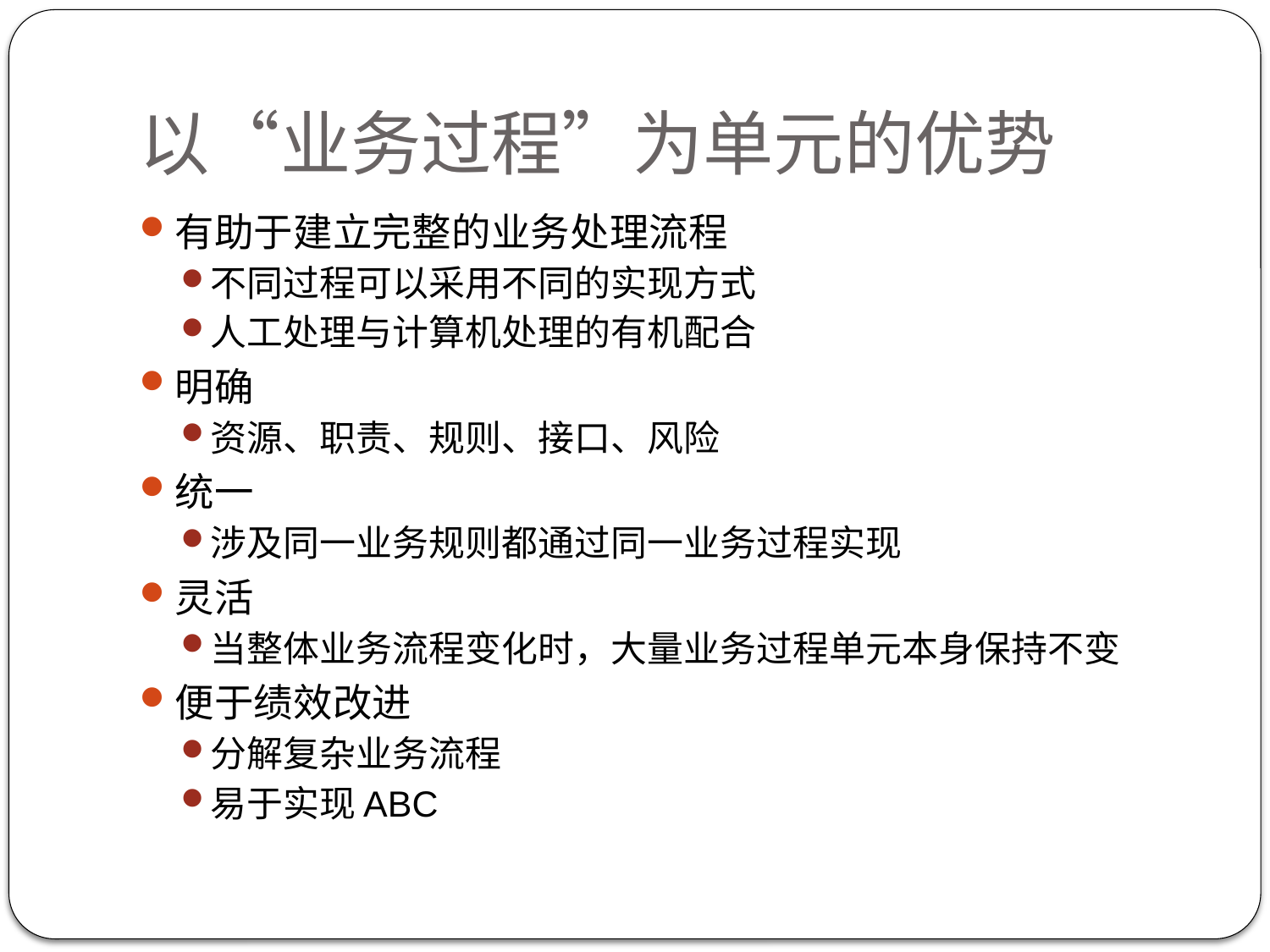

# 以“业务过程”为单元的优势
有助于建立完整的业务处理流程
不同过程可以采用不同的实现方式
人工处理与计算机处理的有机配合
明确
资源、职责、规则、接口、风险
统一
涉及同一业务规则都通过同一业务过程实现
灵活
当整体业务流程变化时，大量业务过程单元本身保持不变
便于绩效改进
分解复杂业务流程
易于实现ABC